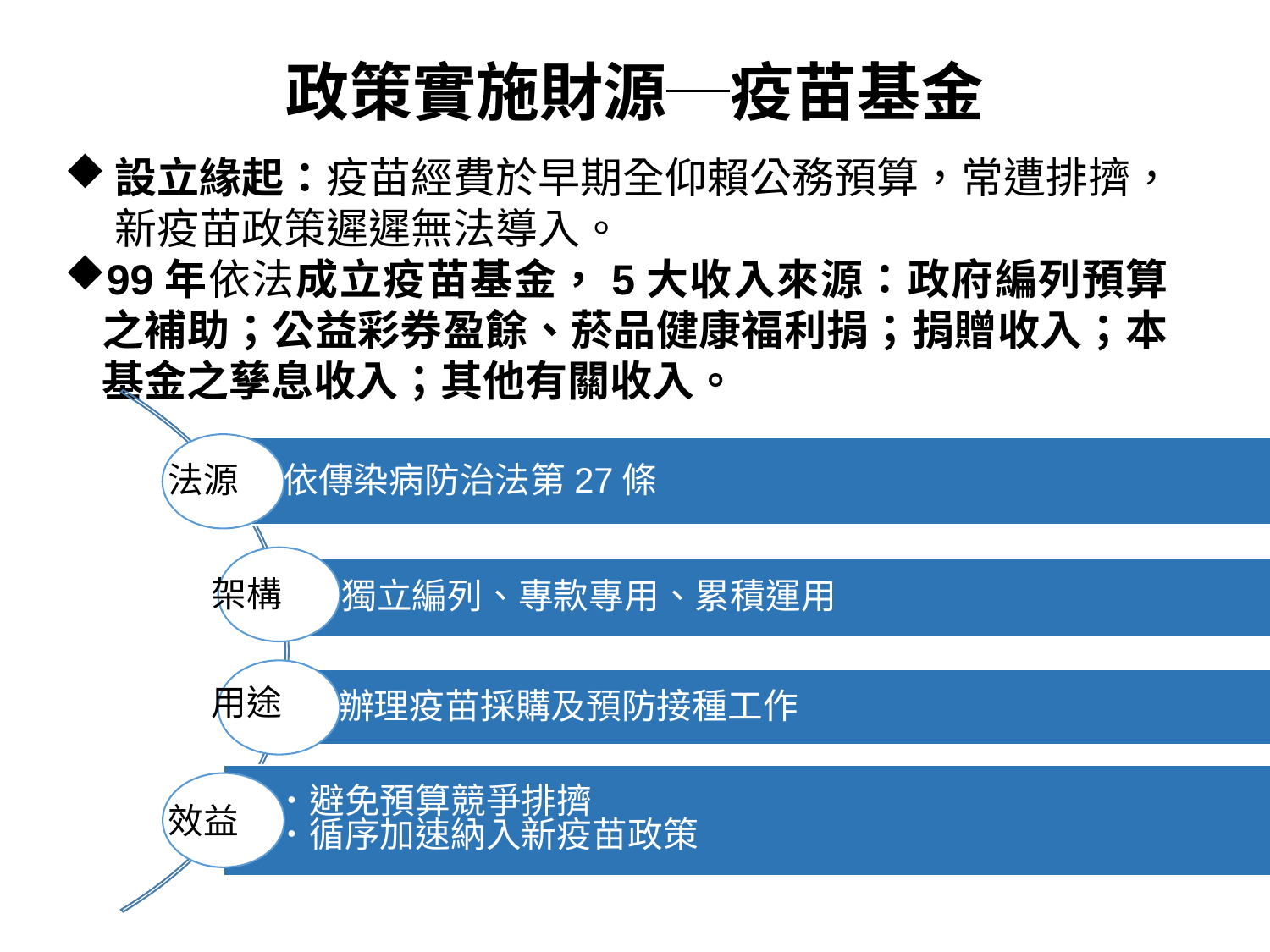

# 政策實施財源─疫苗基金
設立緣起：疫苗經費於早期全仰賴公務預算，常遭排擠，新疫苗政策遲遲無法導入。
99年依法成立疫苗基金，5大收入來源：政府編列預算之補助；公益彩券盈餘、菸品健康福利捐；捐贈收入；本基金之孳息收入；其他有關收入。

依傳染病防治法第27條
獨立編列、專款專用、累積運用
辦理疫苗採購及預防接種工作
˙避免預算競爭排擠
˙循序加速納入新疫苗政策
法源
架構
用途
效益
8